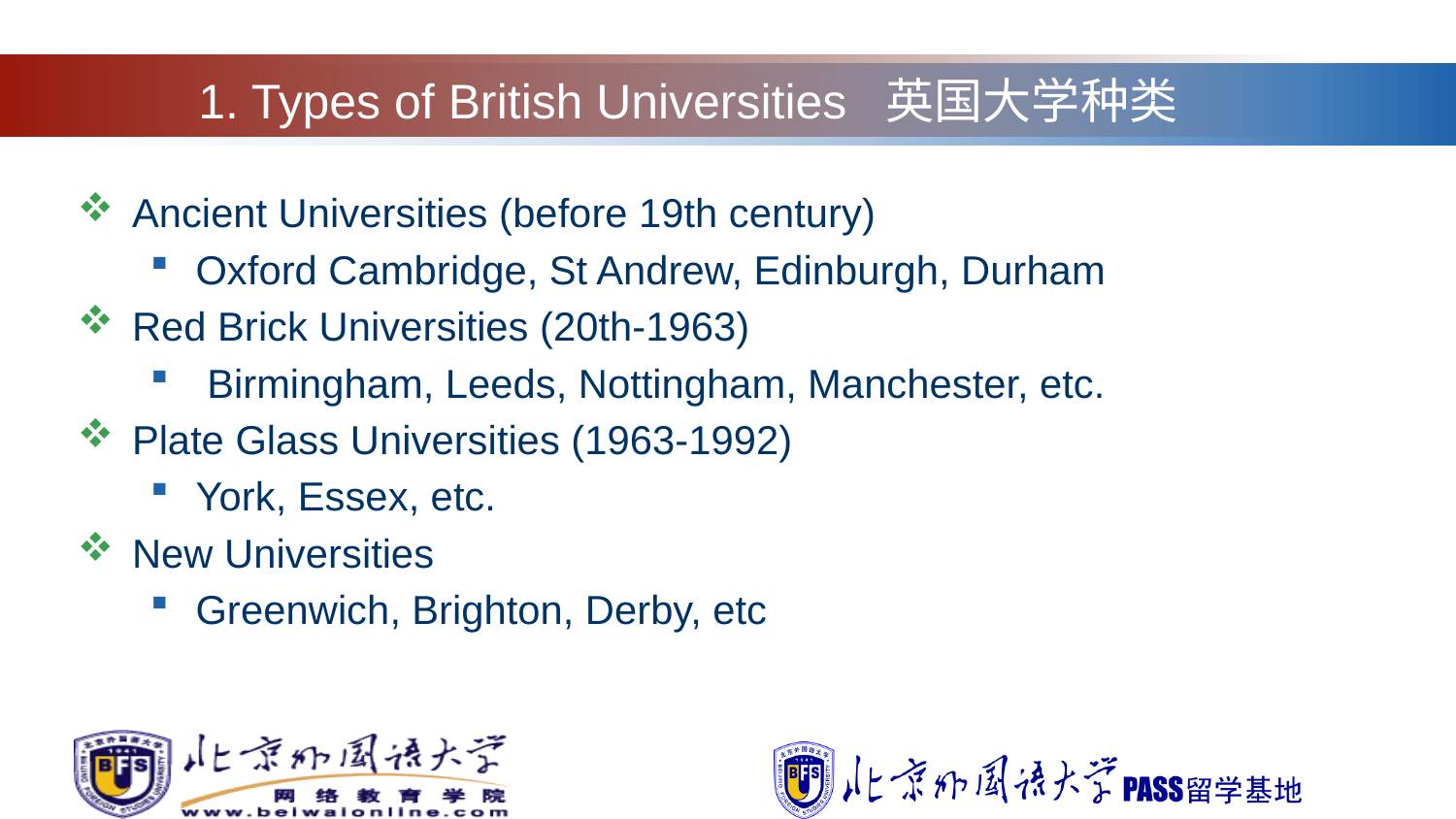

1. Types of British Universities  英国大学种类
Ancient Universities (before 19th century)
Oxford Cambridge, St Andrew, Edinburgh, Durham
Red Brick Universities (20th-1963)
 Birmingham, Leeds, Nottingham, Manchester, etc.
Plate Glass Universities (1963-1992)
York, Essex, etc.
New Universities
Greenwich, Brighton, Derby, etc